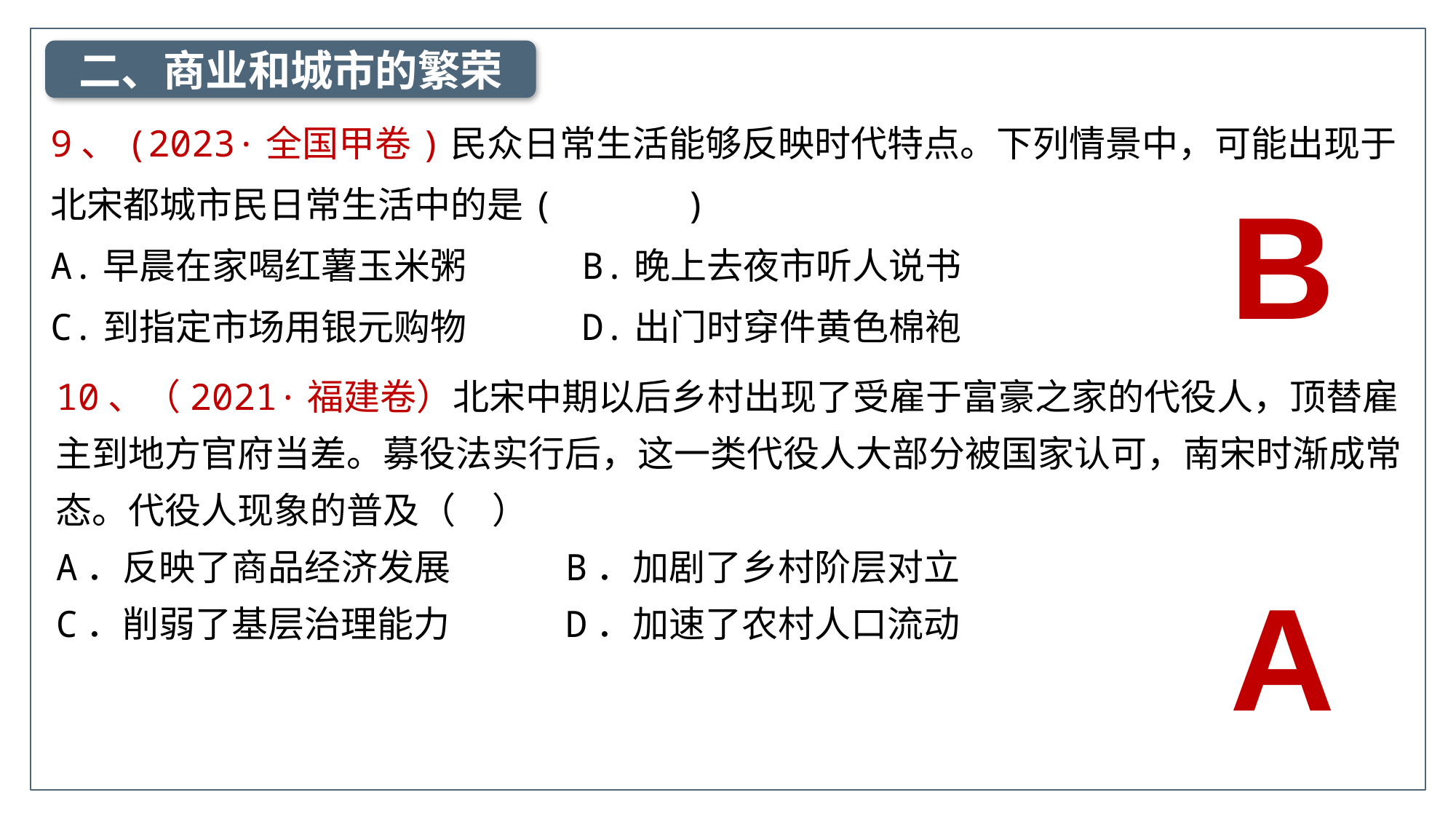

二、商业和城市的繁荣
9、(2023·全国甲卷)民众日常生活能够反映时代特点。下列情景中，可能出现于北宋都城市民日常生活中的是(      )
A.早晨在家喝红薯玉米粥             B.晚上去夜市听人说书
C.到指定市场用银元购物             D.出门时穿件黄色棉袍
B
10、（2021·福建卷）北宋中期以后乡村出现了受雇于富豪之家的代役人，顶替雇主到地方官府当差。募役法实行后，这一类代役人大部分被国家认可，南宋时渐成常态。代役人现象的普及（　）
A．反映了商品经济发展             B．加剧了乡村阶层对立
C．削弱了基层治理能力             D．加速了农村人口流动
A